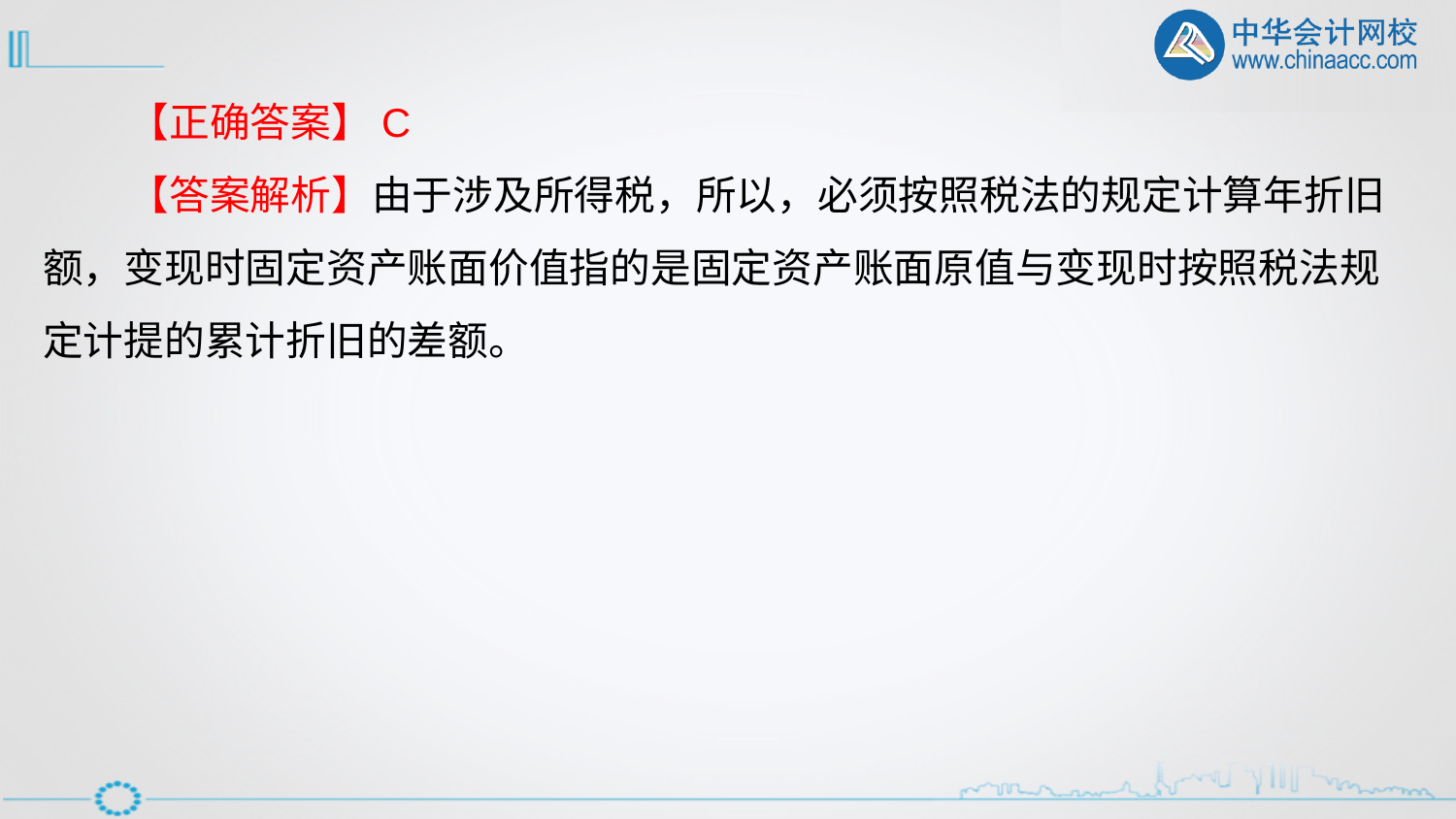

【正确答案】C
【答案解析】由于涉及所得税，所以，必须按照税法的规定计算年折旧额，变现时固定资产账面价值指的是固定资产账面原值与变现时按照税法规定计提的累计折旧的差额。